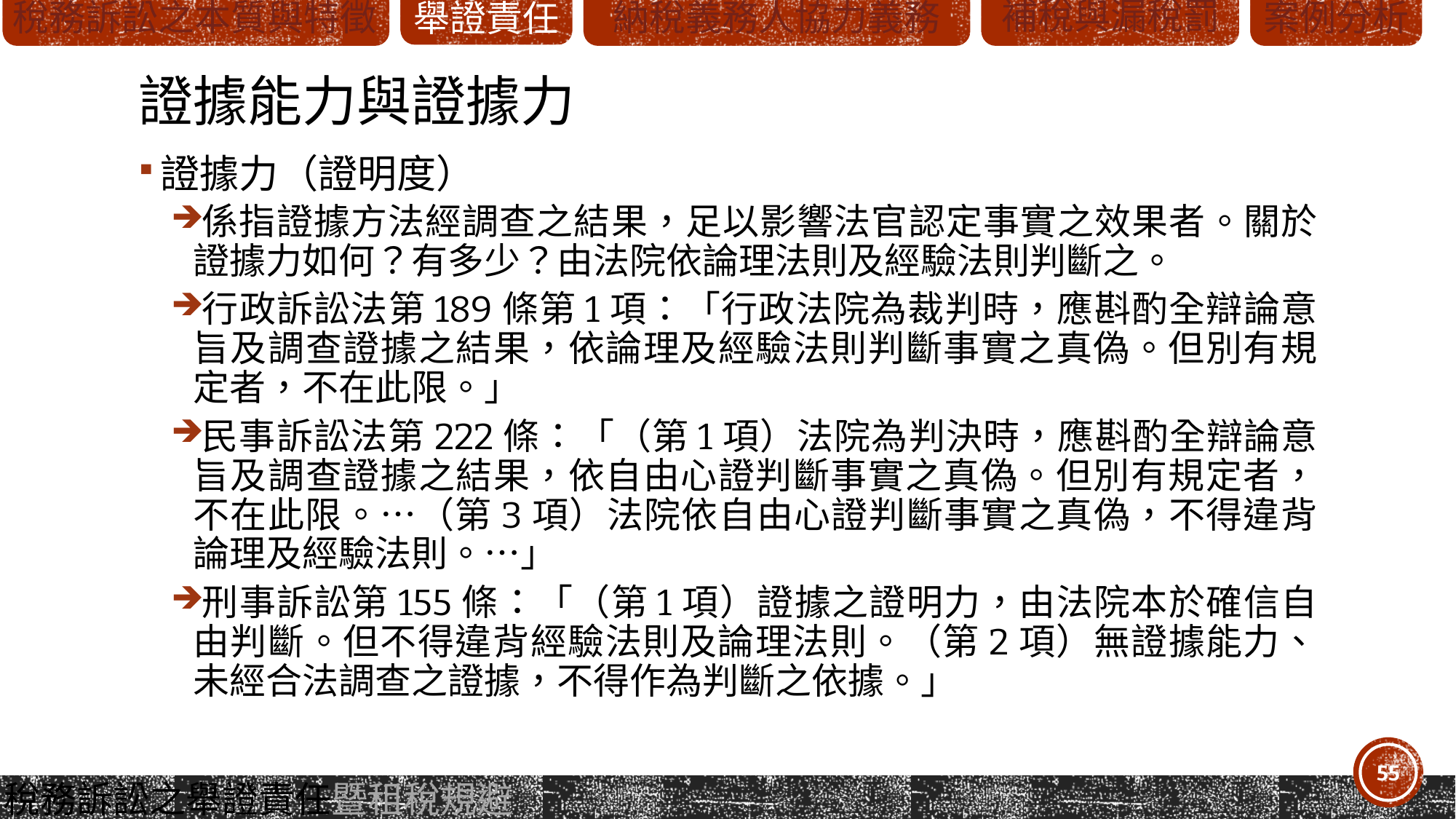

# 證據能力與證據力
證據力（證明度）
係指證據方法經調查之結果，足以影響法官認定事實之效果者。關於證據力如何？有多少？由法院依論理法則及經驗法則判斷之。
行政訴訟法第189條第1項：「行政法院為裁判時，應斟酌全辯論意旨及調查證據之結果，依論理及經驗法則判斷事實之真偽。但別有規定者，不在此限。」
民事訴訟法第222條：「（第1項）法院為判決時，應斟酌全辯論意旨及調查證據之結果，依自由心證判斷事實之真偽。但別有規定者，不在此限。…（第3項）法院依自由心證判斷事實之真偽，不得違背論理及經驗法則。…」
刑事訴訟第155條：「（第1項）證據之證明力，由法院本於確信自由判斷。但不得違背經驗法則及論理法則。（第2項）無證據能力、未經合法調查之證據，不得作為判斷之依據。」

55